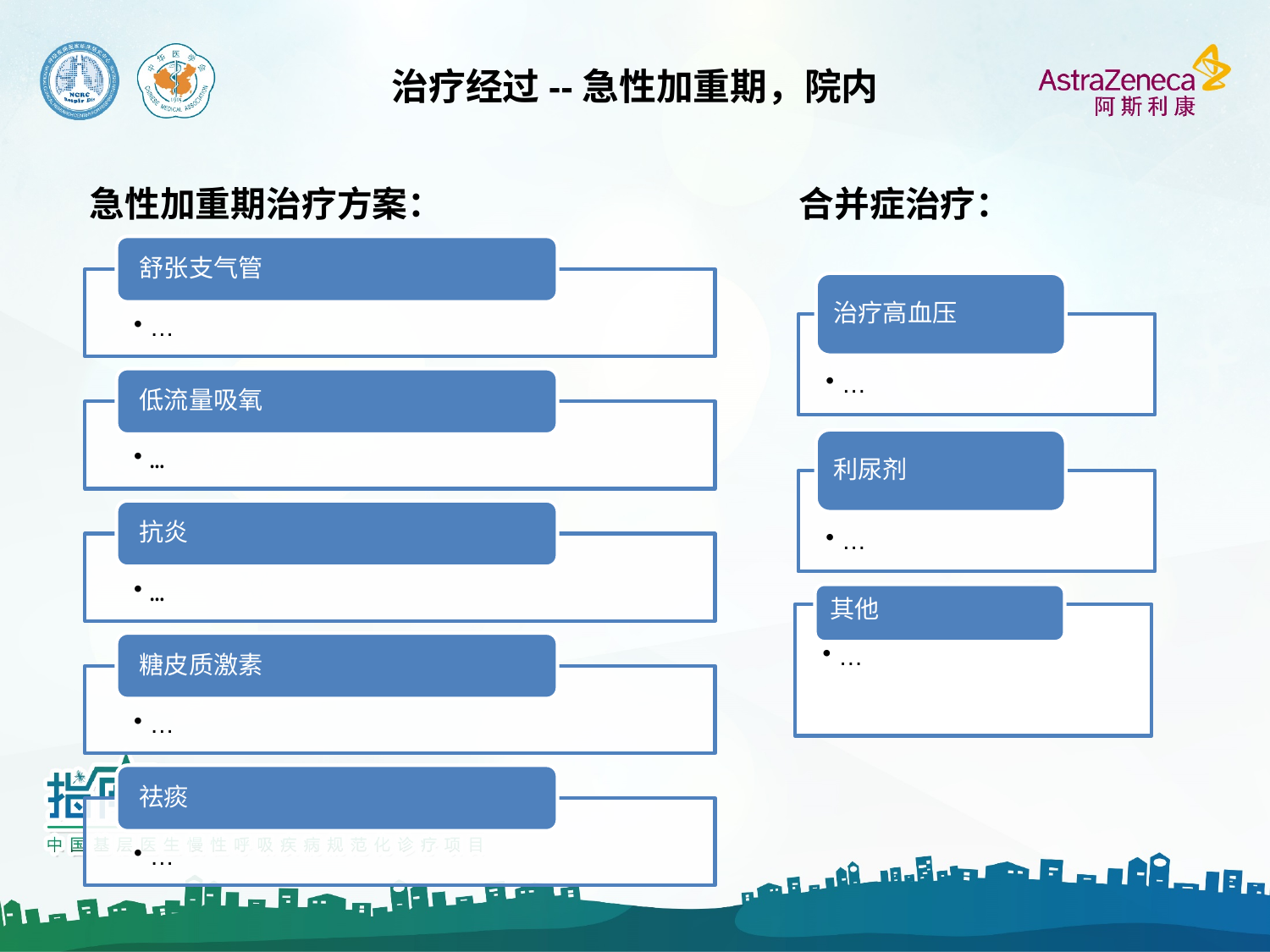

# 治疗经过--急性加重期，院内
急性加重期治疗方案：
合并症治疗：
…
舒张支气管
…
低流量吸氧
…
抗炎
…
糖皮质激素
…
祛痰
…
治疗高血压
…
利尿剂
其他

…